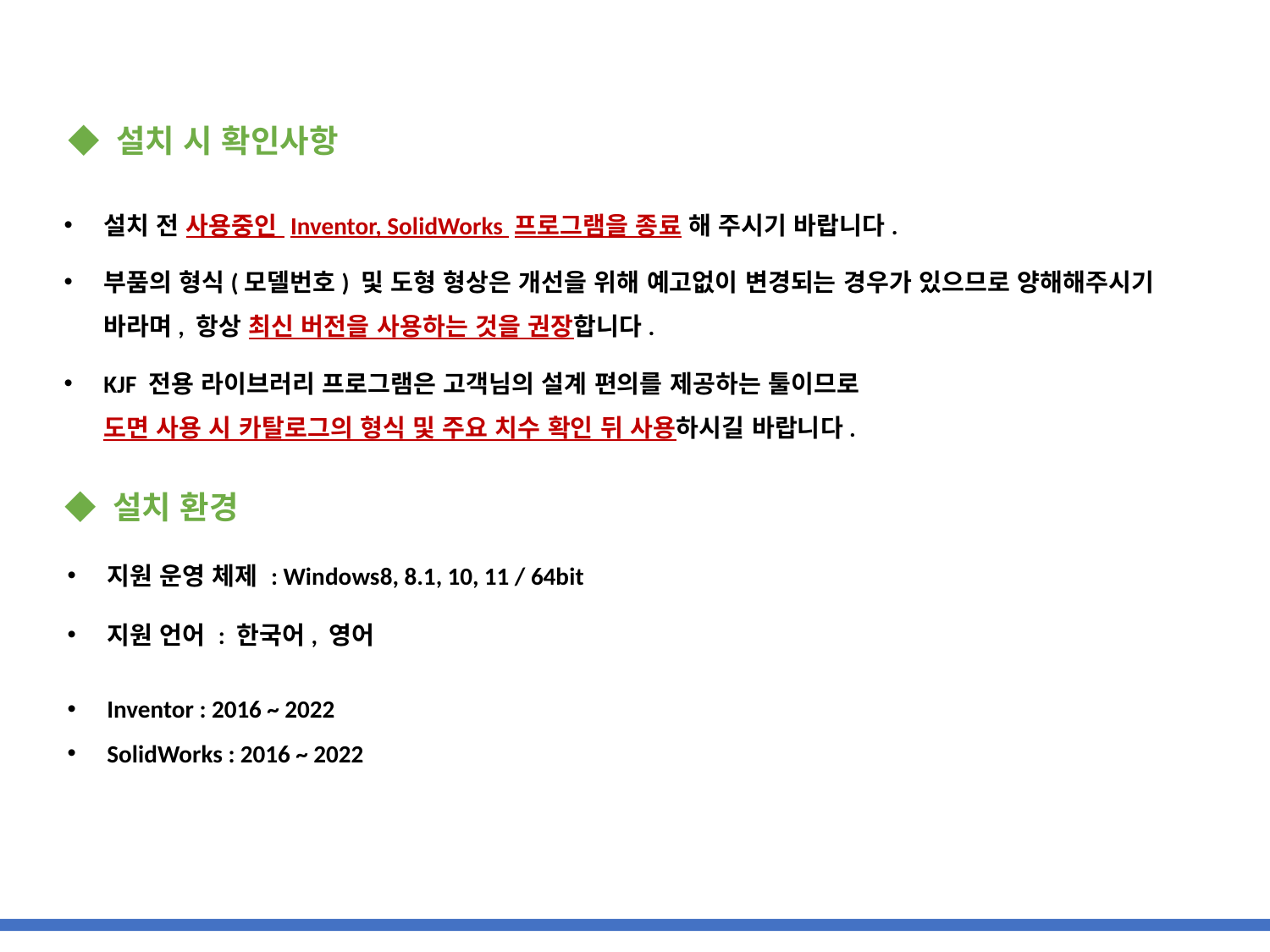

◆ 설치 시 확인사항
설치 전 사용중인 Inventor, SolidWorks 프로그램을 종료 해 주시기 바랍니다.

부품의 형식(모델번호) 및 도형 형상은 개선을 위해 예고없이 변경되는 경우가 있으므로 양해해주시기 바라며, 항상 최신 버전을 사용하는 것을 권장합니다.

KJF 전용 라이브러리 프로그램은 고객님의 설계 편의를 제공하는 툴이므로
도면 사용 시 카탈로그의 형식 및 주요 치수 확인 뒤 사용하시길 바랍니다.
◆ 설치 환경
지원 운영 체제 : Windows8, 8.1, 10, 11 / 64bit

지원 언어 : 한국어, 영어

Inventor : 2016 ~ 2022
SolidWorks : 2016 ~ 2022